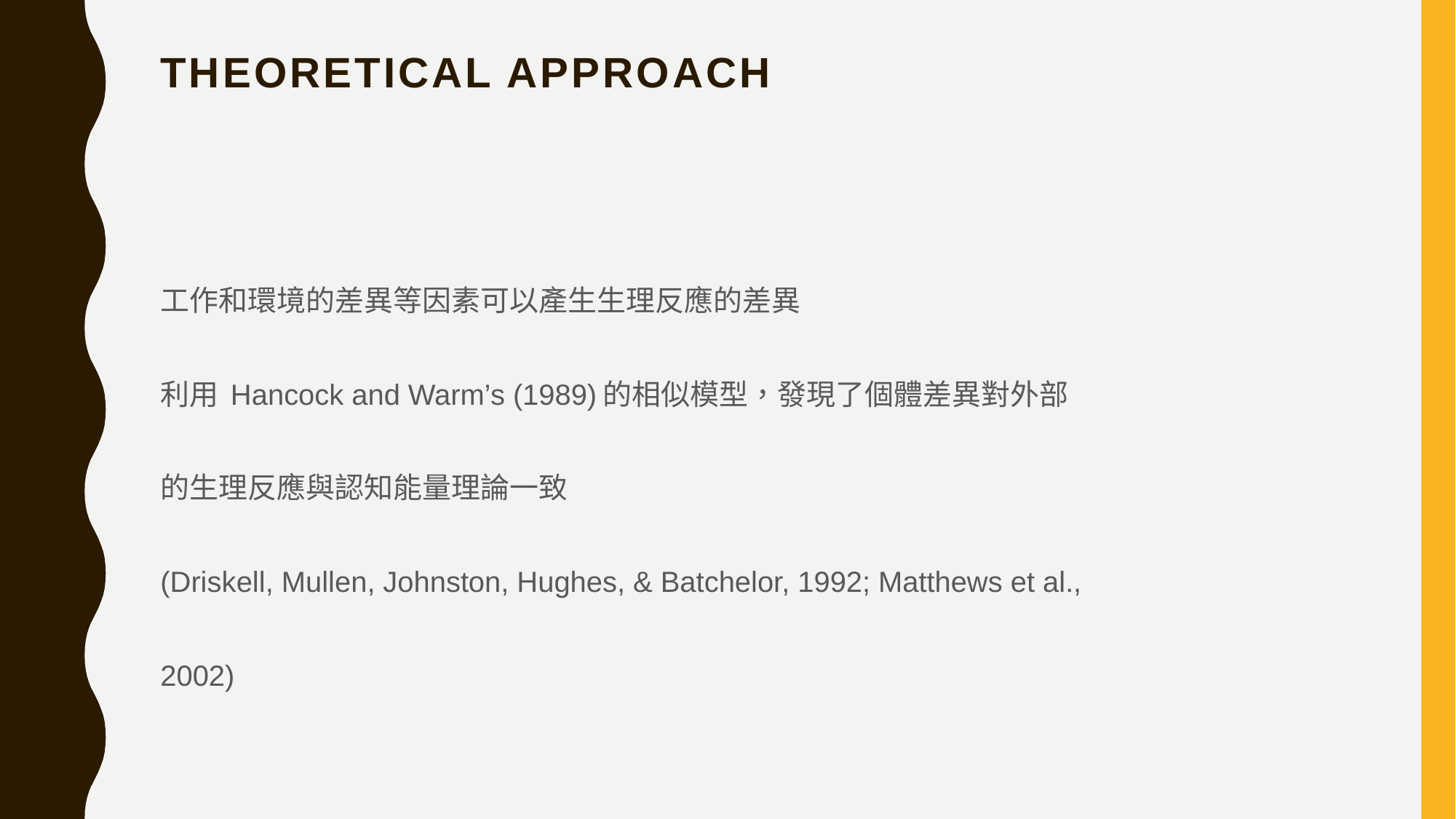

# Theoretical Approach
工作和環境的差異等因素可以產生生理反應的差異

利用 Hancock and Warm’s (1989)的相似模型，發現了個體差異對外部

的生理反應與認知能量理論一致

(Driskell, Mullen, Johnston, Hughes, & Batchelor, 1992; Matthews et al.,

2002)